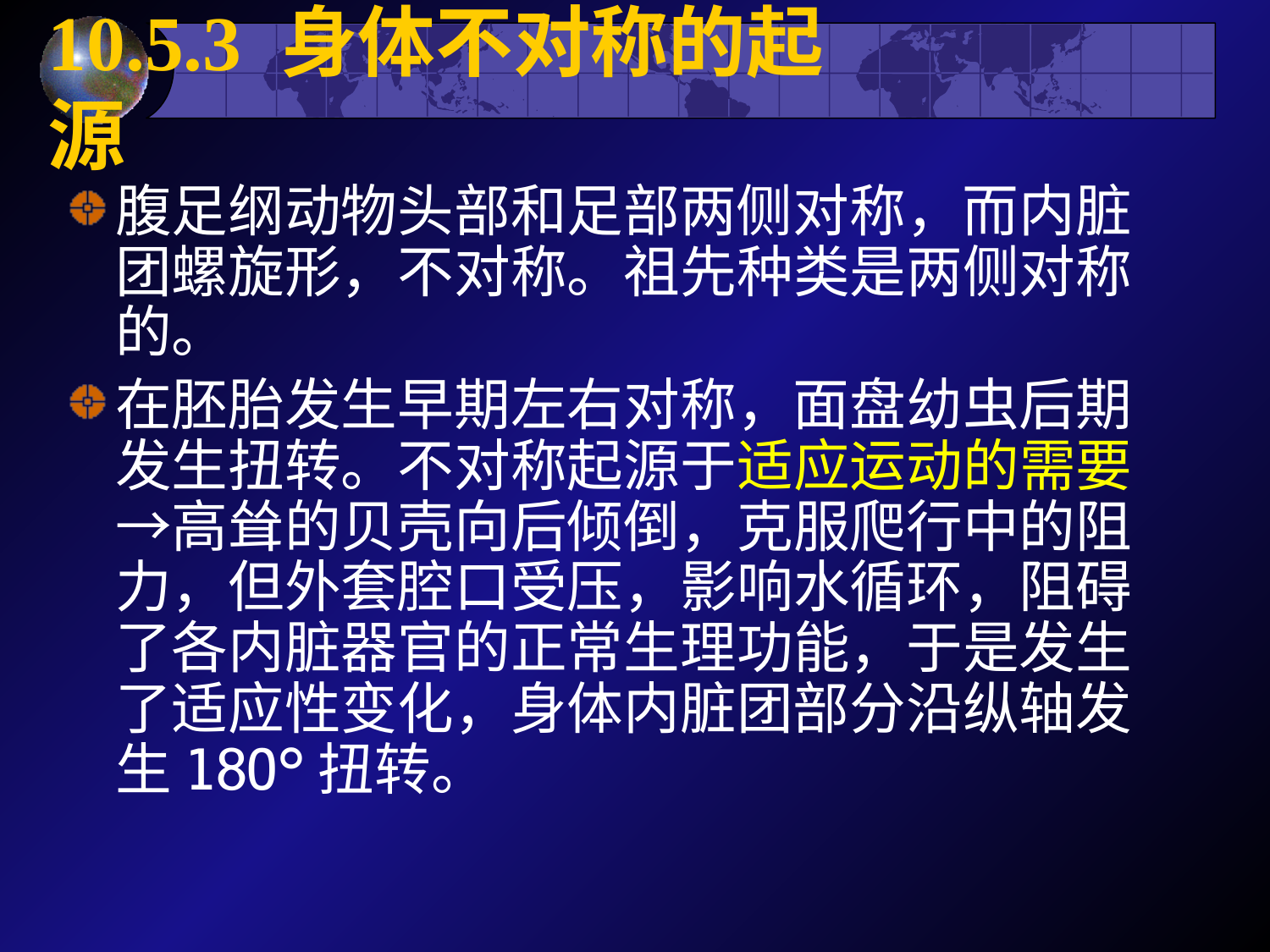

# 10.5.3 身体不对称的起源
腹足纲动物头部和足部两侧对称，而内脏团螺旋形，不对称。祖先种类是两侧对称的。
在胚胎发生早期左右对称，面盘幼虫后期发生扭转。不对称起源于适应运动的需要→高耸的贝壳向后倾倒，克服爬行中的阻力，但外套腔口受压，影响水循环，阻碍了各内脏器官的正常生理功能，于是发生了适应性变化，身体内脏团部分沿纵轴发生180°扭转。